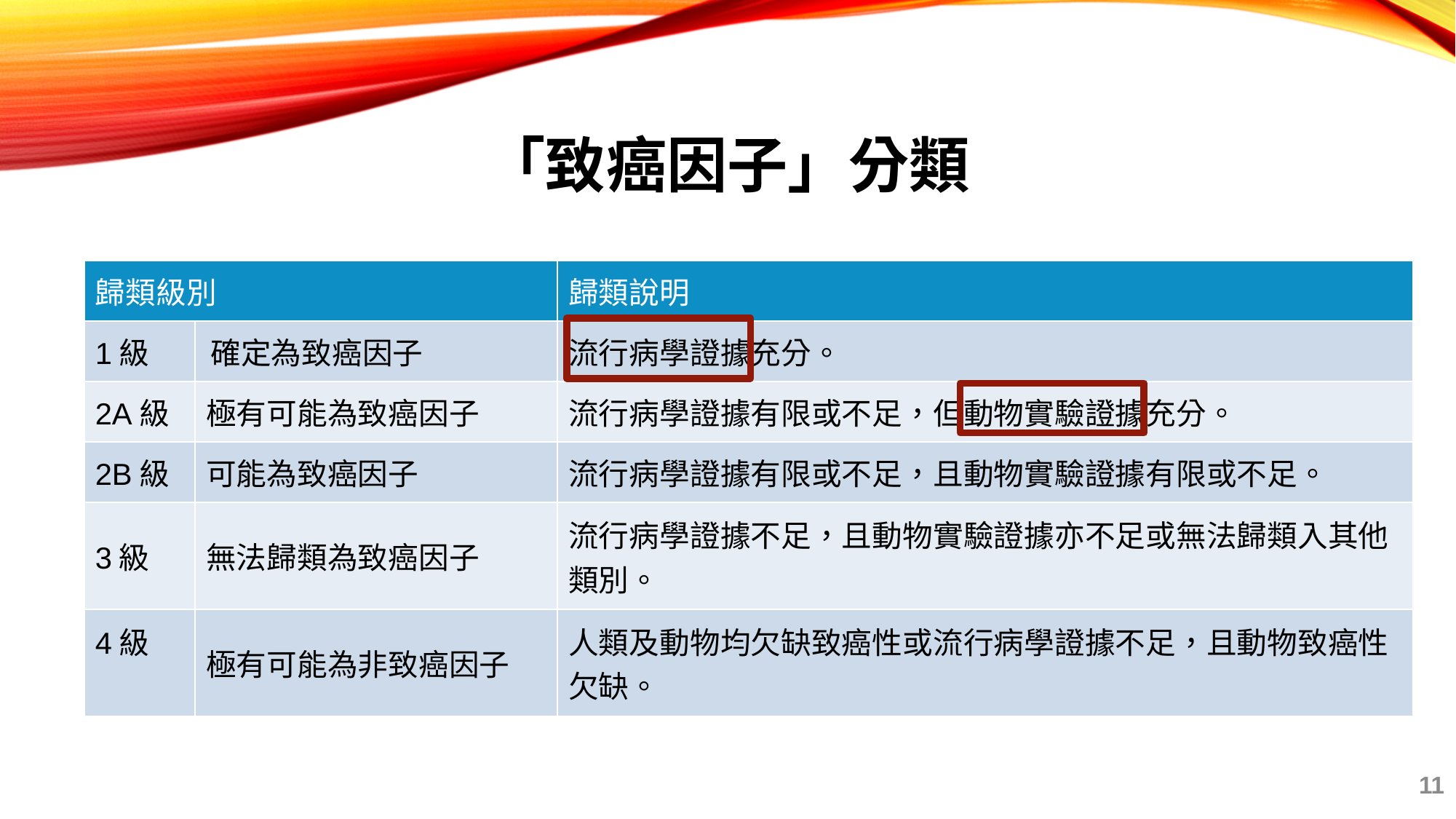

# 「致癌因子」分類
| 歸類級別 |  | 歸類說明 |
| --- | --- | --- |
| 1級 | 確定為致癌因子 | 流行病學證據充分。 |
| 2A級 | 極有可能為致癌因子 | 流行病學證據有限或不足，但動物實驗證據充分。 |
| 2B級 | 可能為致癌因子 | 流行病學證據有限或不足，且動物實驗證據有限或不足。 |
| 3級 | 無法歸類為致癌因子 | 流行病學證據不足，且動物實驗證據亦不足或無法歸類入其他類別。 |
| 4級 | 極有可能為非致癌因子 | 人類及動物均欠缺致癌性或流行病學證據不足，且動物致癌性欠缺。 |

11